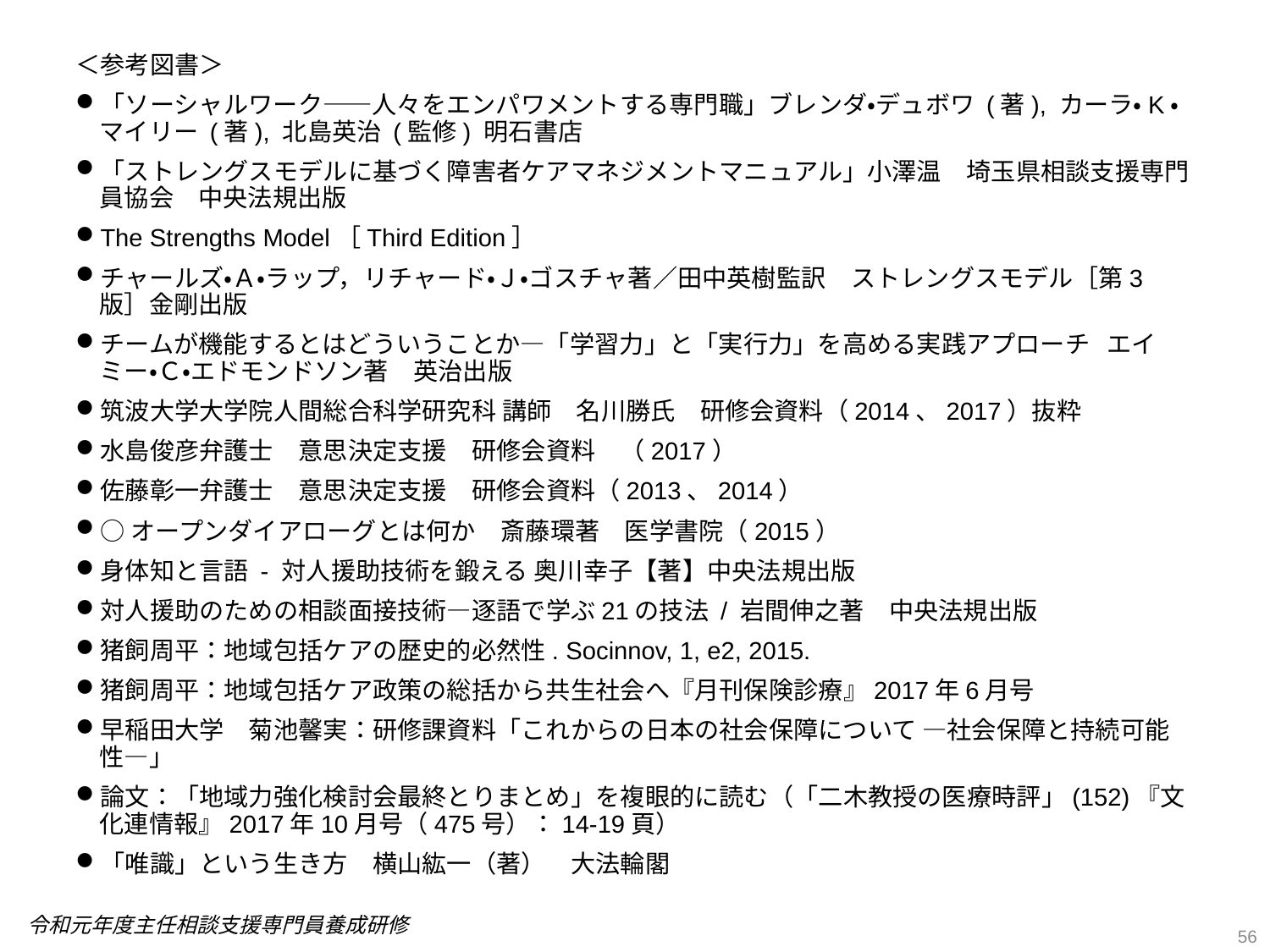

＜参考図書＞
「ソーシャルワーク――人々をエンパワメントする専門職」ブレンダ・デュボワ (著), カーラ・K・マイリー (著), 北島英治 (監修) 明石書店
「ストレングスモデルに基づく障害者ケアマネジメントマニュアル」小澤温　埼玉県相談支援専門員協会　中央法規出版
The Strengths Model［Third Edition］
チャールズ・Ａ・ラップ，リチャード・Ｊ・ゴスチャ著／田中英樹監訳　ストレングスモデル［第3版］金剛出版
チームが機能するとはどういうことか―「学習力」と「実行力」を高める実践アプローチ   エイミー・Ｃ・エドモンドソン著　英治出版
筑波大学大学院人間総合科学研究科 講師　名川勝氏　研修会資料（2014、2017）抜粋
水島俊彦弁護士　意思決定支援　研修会資料　（2017）
佐藤彰一弁護士　意思決定支援　研修会資料（2013、2014）
○オープンダイアローグとは何か　斎藤環著　医学書院（2015）
身体知と言語 - 対人援助技術を鍛える 奥川幸子【著】中央法規出版
対人援助のための相談面接技術―逐語で学ぶ21の技法 / 岩間伸之著　中央法規出版
猪飼周平：地域包括ケアの歴史的必然性. Socinnov, 1, e2, 2015.
猪飼周平：地域包括ケア政策の総括から共生社会へ『月刊保険診療』2017年6月号
早稲田大学　菊池馨実：研修課資料「これからの日本の社会保障について ―社会保障と持続可能性―」
論文：「地域力強化検討会最終とりまとめ」を複眼的に読む（「二木教授の医療時評」(152)『文化連情報』2017年10月号（475号）：14-19頁）
「唯識」という生き方　横山紘一（著）　大法輪閣

56